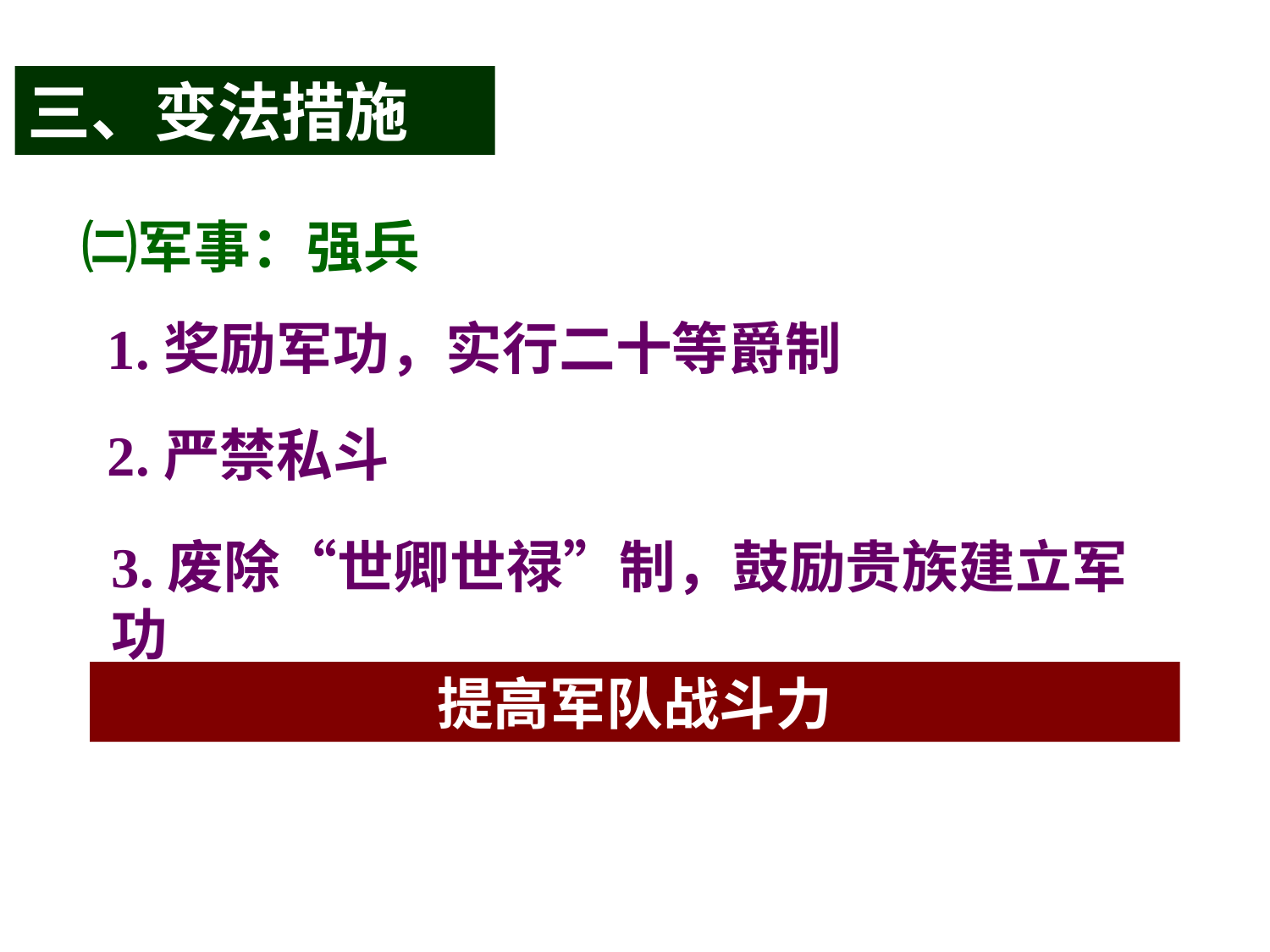

三、变法措施
㈡军事：强兵
1.奖励军功，实行二十等爵制
2.严禁私斗
3.废除“世卿世禄”制，鼓励贵族建立军功
提高军队战斗力